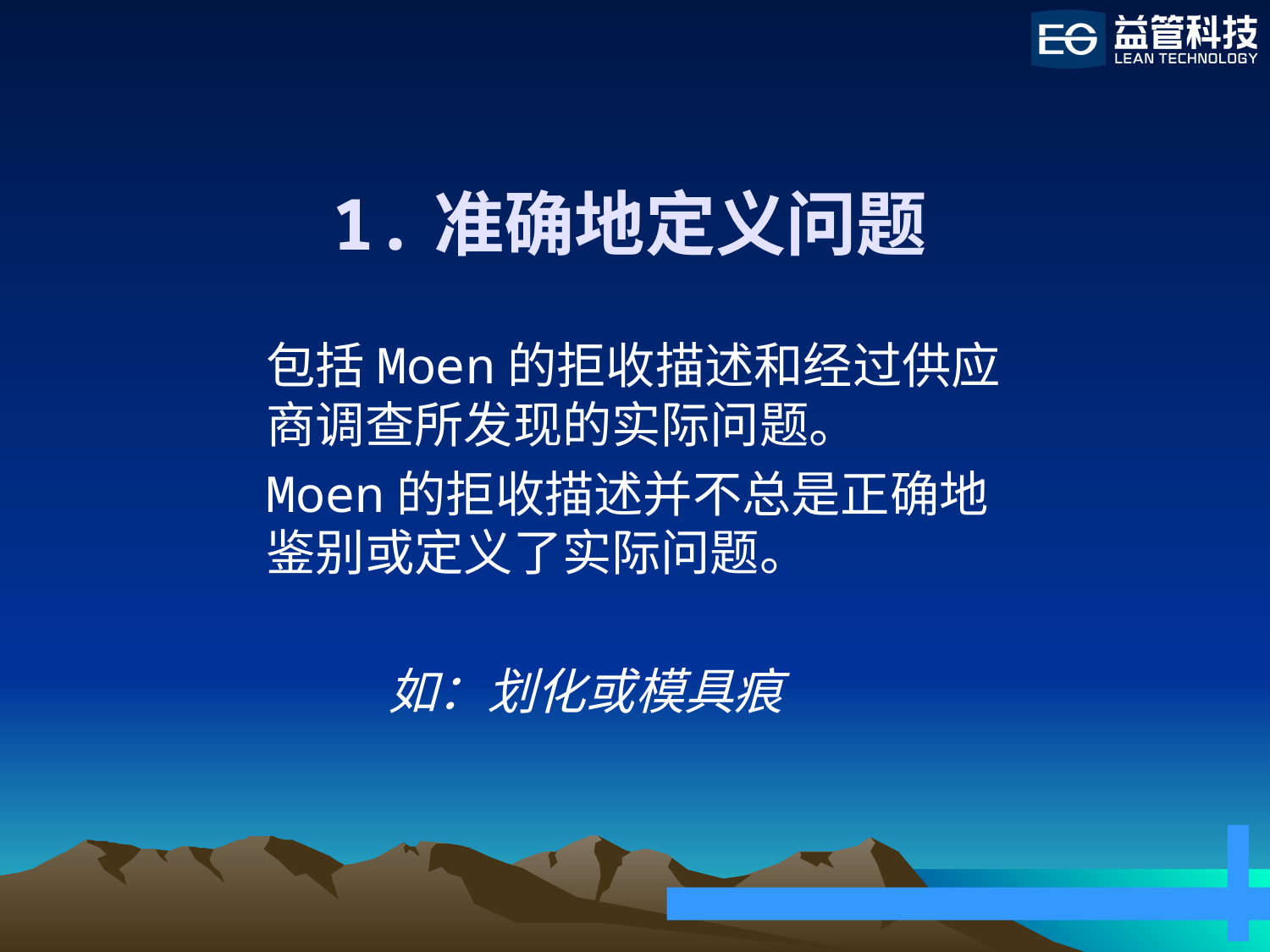

1.准确地定义问题
包括Moen的拒收描述和经过供应商调查所发现的实际问题。
Moen的拒收描述并不总是正确地鉴别或定义了实际问题。

          如：划化或模具痕